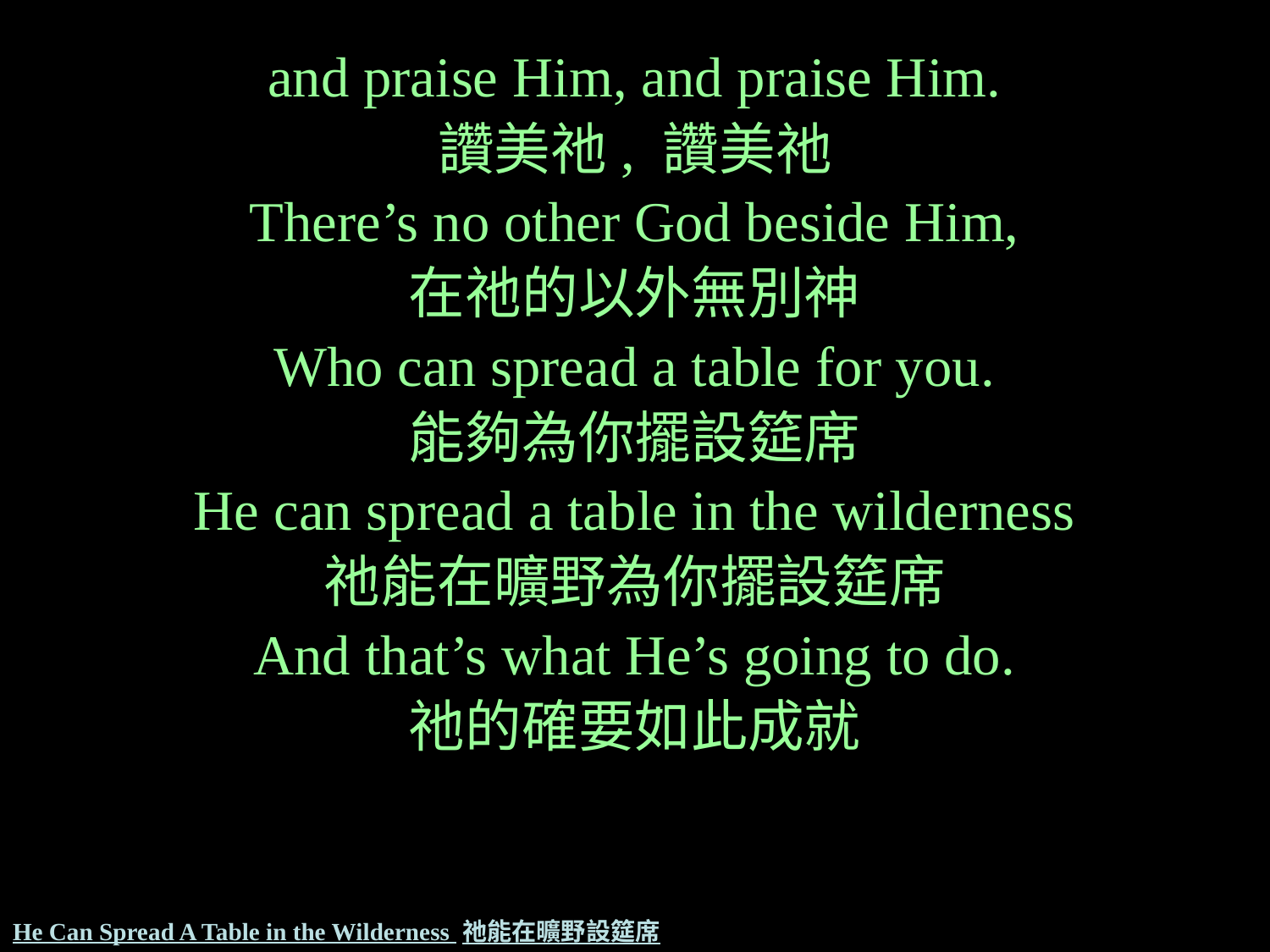

and praise Him, and praise Him.
讚美祂, 讚美祂
There’s no other God beside Him,
在祂的以外無別神
Who can spread a table for you.
能夠為你擺設筵席
He can spread a table in the wilderness
祂能在曠野為你擺設筵席
And that’s what He’s going to do.
祂的確要如此成就

# He Can Spread A Table in the Wilderness 祂能在曠野設筵席